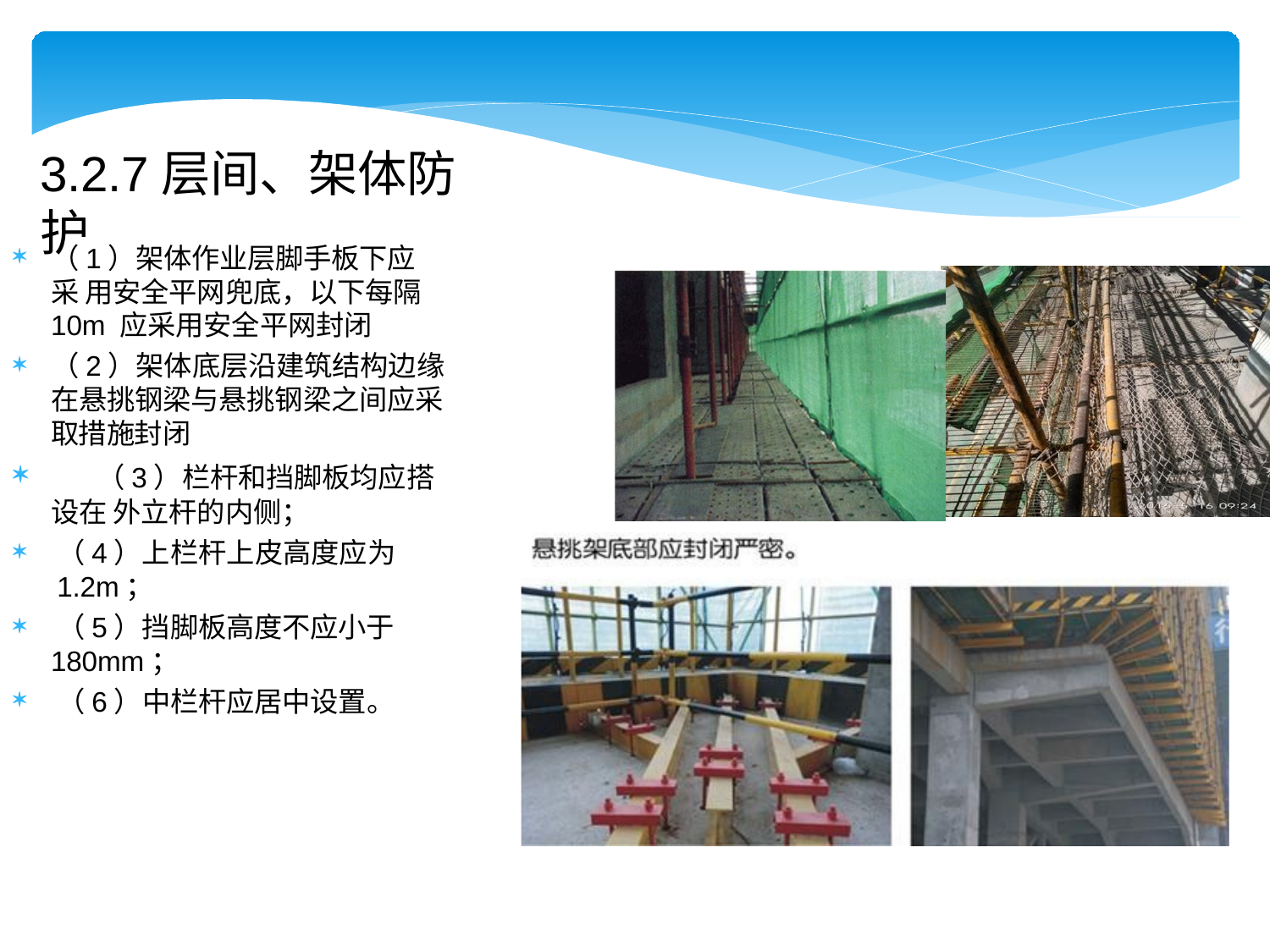

# 3.2.7层间、架体防护
（1）架体作业层脚手板下应采 用安全平网兜底，以下每隔10m 应采用安全平网封闭
（2）架体底层沿建筑结构边缘 在悬挑钢梁与悬挑钢梁之间应采 取措施封闭
	（3）栏杆和挡脚板均应搭设在 外立杆的内侧；
（4）上栏杆上皮高度应为1.2m；
（5）挡脚板高度不应小于
180mm；
（6）中栏杆应居中设置。